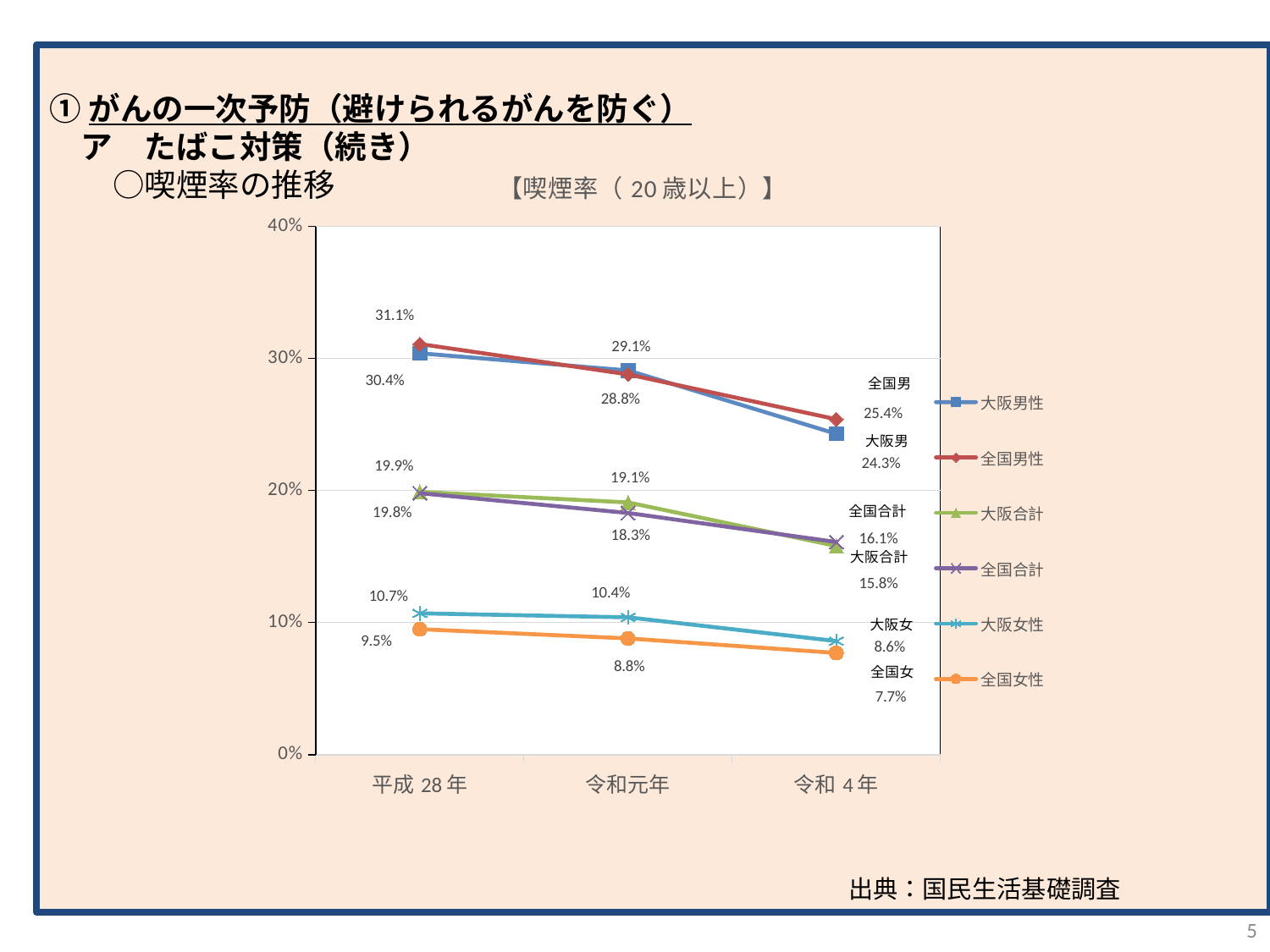

①がんの一次予防（避けられるがんを防ぐ）
　ア　たばこ対策（続き）
　　○喫煙率の推移

### Chart: 【喫煙率（20歳以上）】

| Category | 大阪男性 | 全国男性 | 大阪合計 | 全国合計 | 大阪女性 | 全国女性 |
|---|---|---|---|---|---|---|
| 平成28年 | 0.304 | 0.311 | 0.199 | 0.198 | 0.107 | 0.095 |
| 令和元年 | 0.291 | 0.288 | 0.191 | 0.183 | 0.104 | 0.088 |
| 令和4年 | 0.243 | 0.254 | 0.158 | 0.161 | 0.086 | 0.077 |
出典：国民生活基礎調査

5